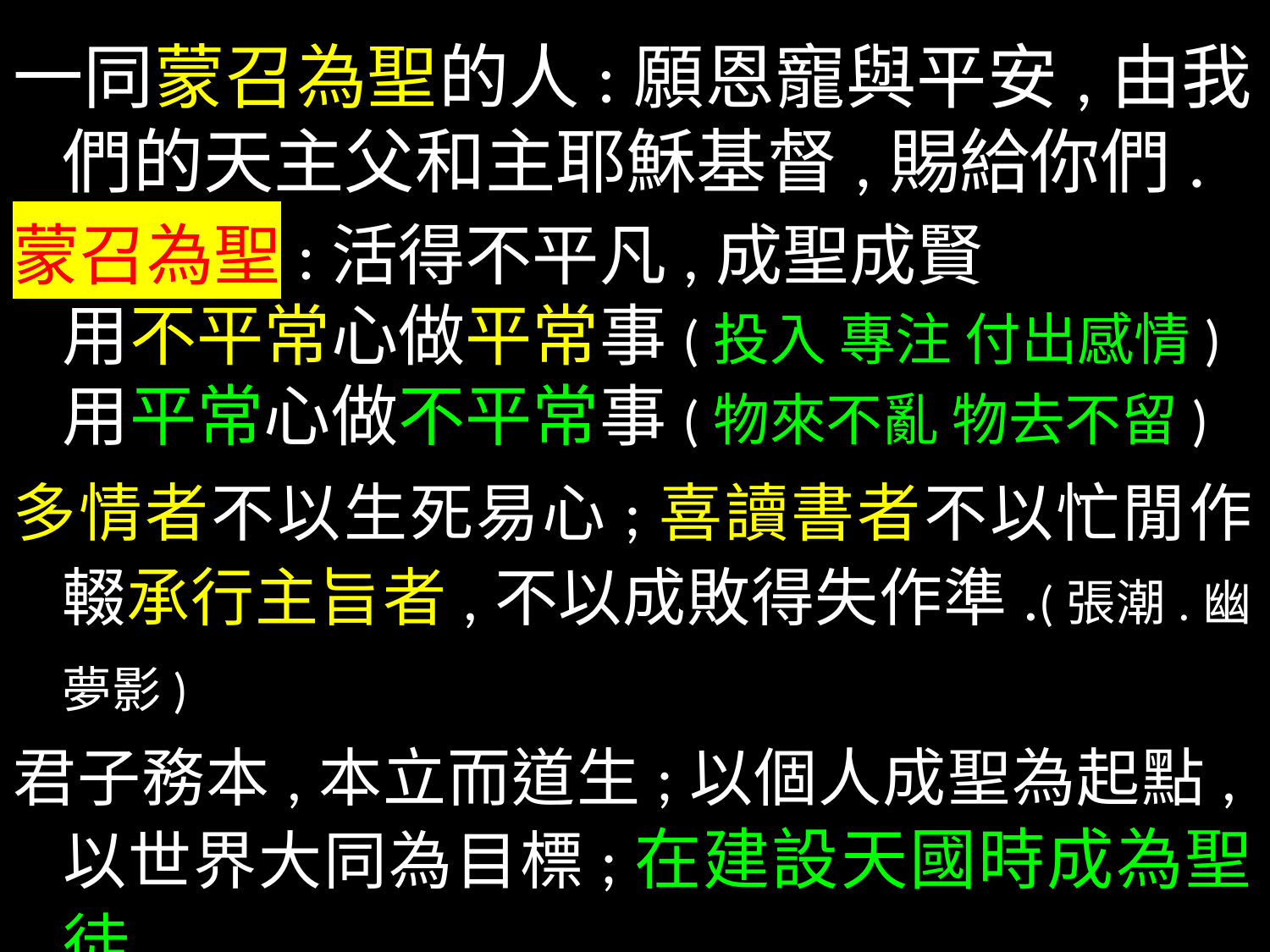

一同蒙召為聖的人:願恩寵與平安,由我們的天主父和主耶穌基督,賜給你們.
蒙召為聖:活得不平凡,成聖成賢
用不平常心做平常事(投入 專注 付出感情)
用平常心做不平常事(物來不亂 物去不留)
多情者不以生死易心;喜讀書者不以忙閒作輟承行主旨者,不以成敗得失作準.(張潮.幽夢影)
君子務本,本立而道生;以個人成聖為起點,以世界大同為目標;在建設天國時成為聖徒